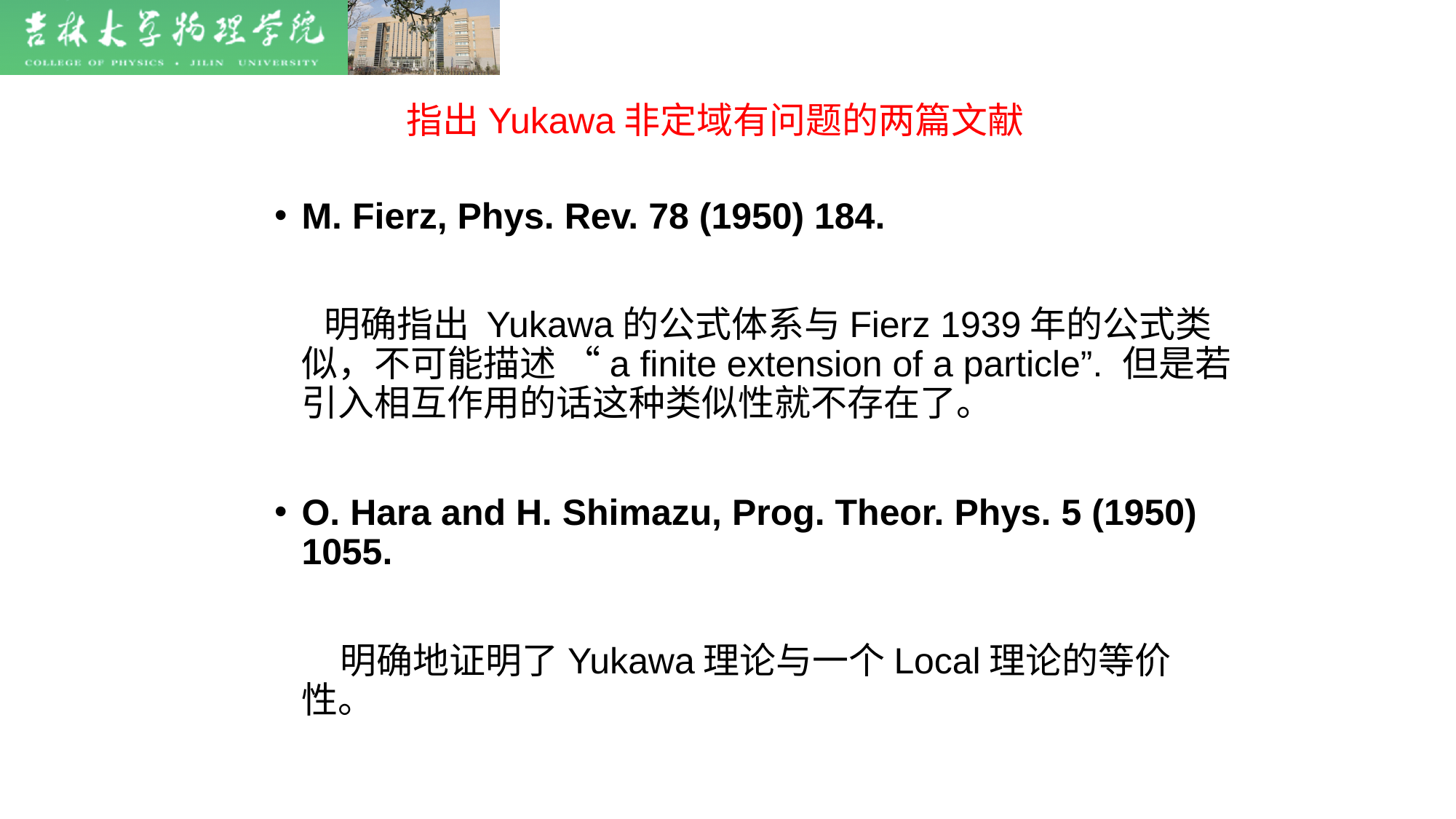

指出Yukawa非定域有问题的两篇文献
M. Fierz, Phys. Rev. 78 (1950) 184.

     明确指出 Yukawa的公式体系与Fierz 1939年的公式类似，不可能描述 “a finite extension of a particle”. 但是若引入相互作用的话这种类似性就不存在了。

O. Hara and H. Shimazu, Prog. Theor. Phys. 5 (1950) 1055.

       明确地证明了Yukawa理论与一个Local理论的等价性。